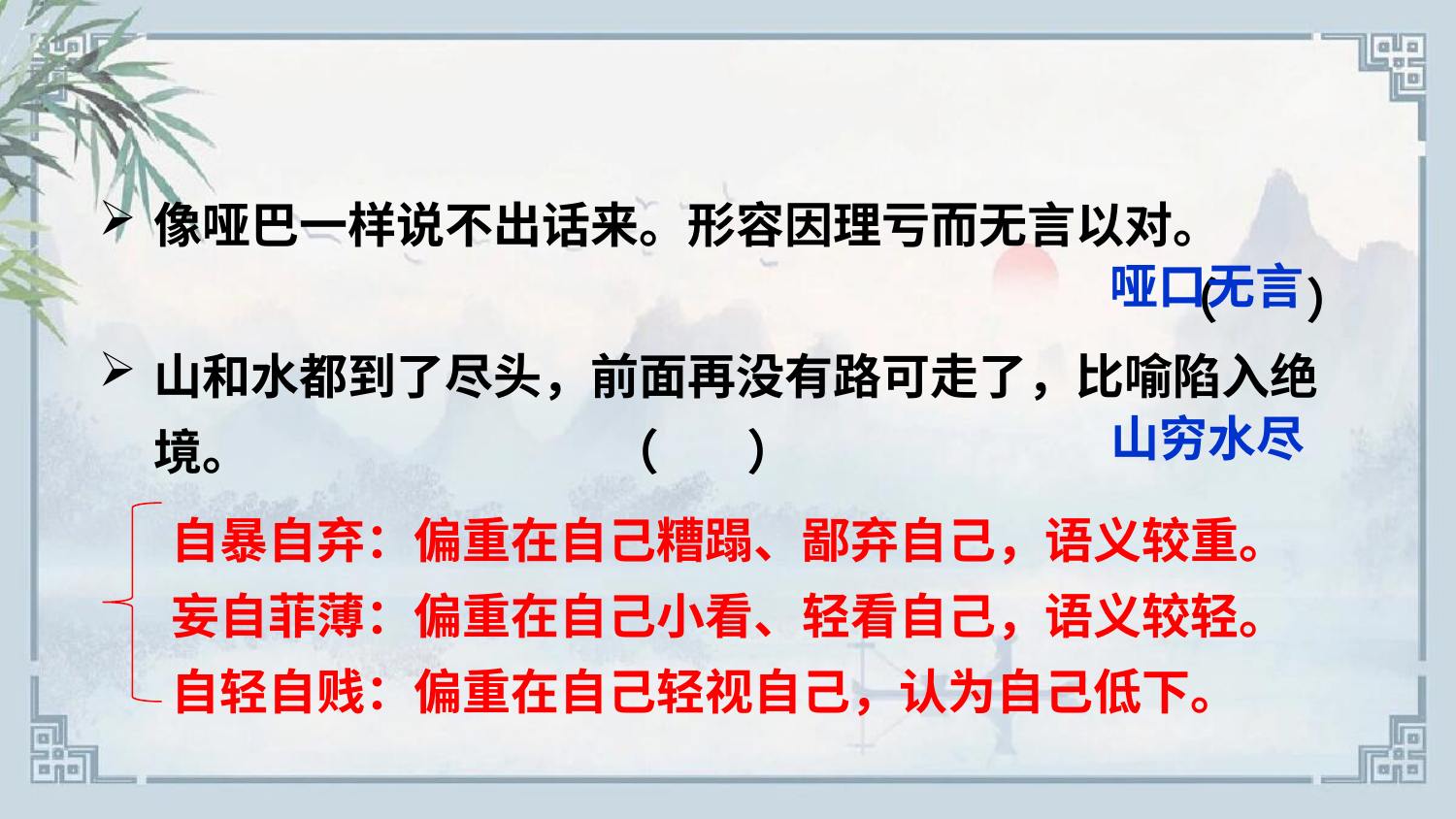

像哑巴一样说不出话来。形容因理亏而无言以对。
（        ）
山和水都到了尽头，前面再没有路可走了，比喻陷入绝境。                                 （        ）
哑口无言
山穷水尽
自暴自弃：偏重在自己糟蹋、鄙弃自己，语义较重。
妄自菲薄：偏重在自己小看、轻看自己，语义较轻。
自轻自贱：偏重在自己轻视自己，认为自己低下。